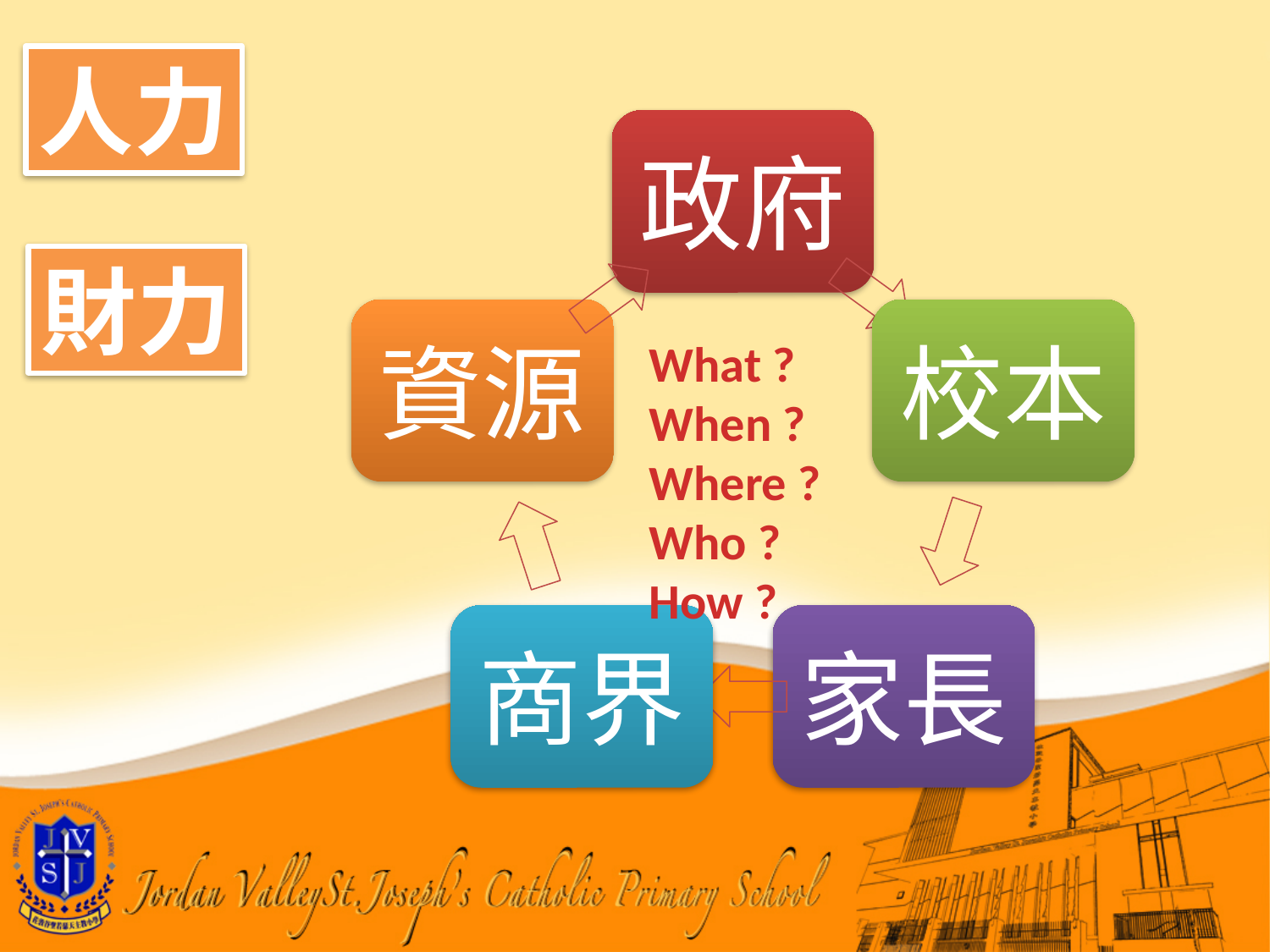

人力
政府
校本
家長
商界
資源
財力
What ?
When ?
Where ?
Who ?
How ?